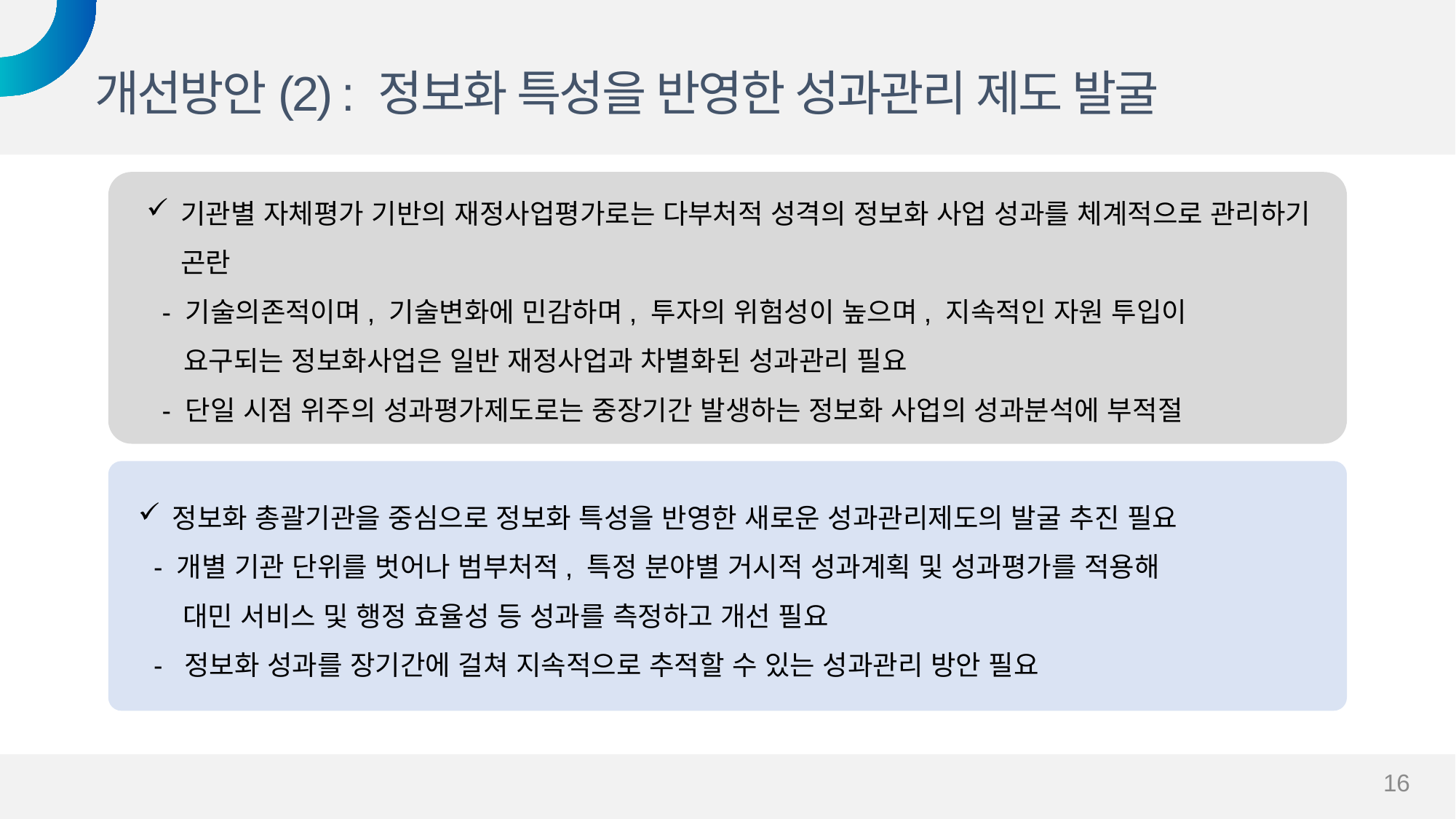

개선방안(2) : 정보화 특성을 반영한 성과관리 제도 발굴

기관별 자체평가 기반의 재정사업평가로는 다부처적 성격의 정보화 사업 성과를 체계적으로 관리하기 곤란
  - 기술의존적이며, 기술변화에 민감하며, 투자의 위험성이 높으며, 지속적인 자원 투입이
    요구되는 정보화사업은 일반 재정사업과 차별화된 성과관리 필요
  - 단일 시점 위주의 성과평가제도로는 중장기간 발생하는 정보화 사업의 성과분석에 부적절
정보화 총괄기관을 중심으로 정보화 특성을 반영한 새로운 성과관리제도의 발굴 추진 필요
  - 개별 기관 단위를 벗어나 범부처적, 특정 분야별 거시적 성과계획 및 성과평가를 적용해
     대민 서비스 및 행정 효율성 등 성과를 측정하고 개선 필요
  -  정보화 성과를 장기간에 걸쳐 지속적으로 추적할 수 있는 성과관리 방안 필요